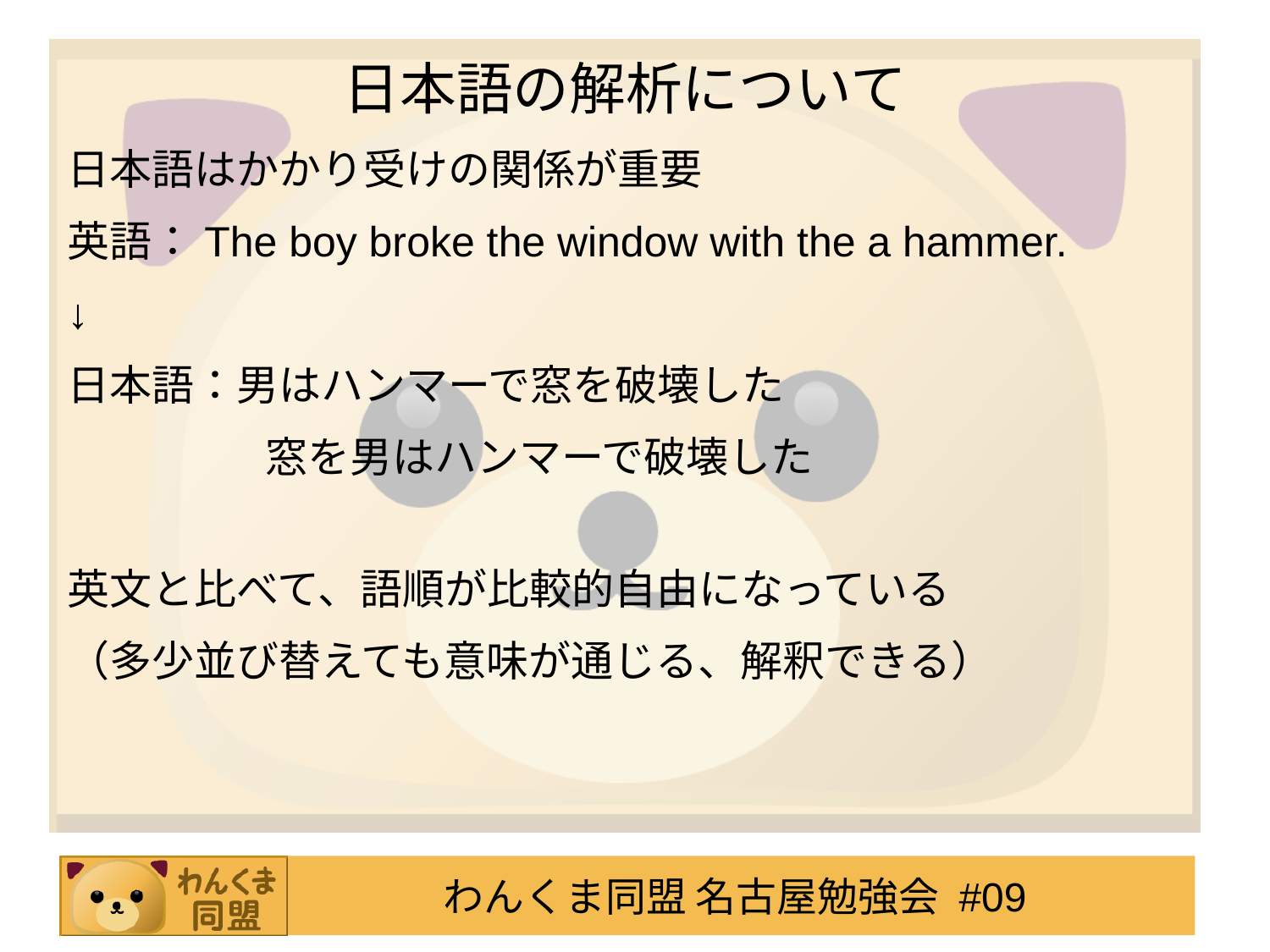

日本語の解析について
日本語はかかり受けの関係が重要
英語：The boy broke the window with the a hammer.
↓
日本語：男はハンマーで窓を破壊した
　　　　   窓を男はハンマーで破壊した
英文と比べて、語順が比較的自由になっている
（多少並び替えても意味が通じる、解釈できる）